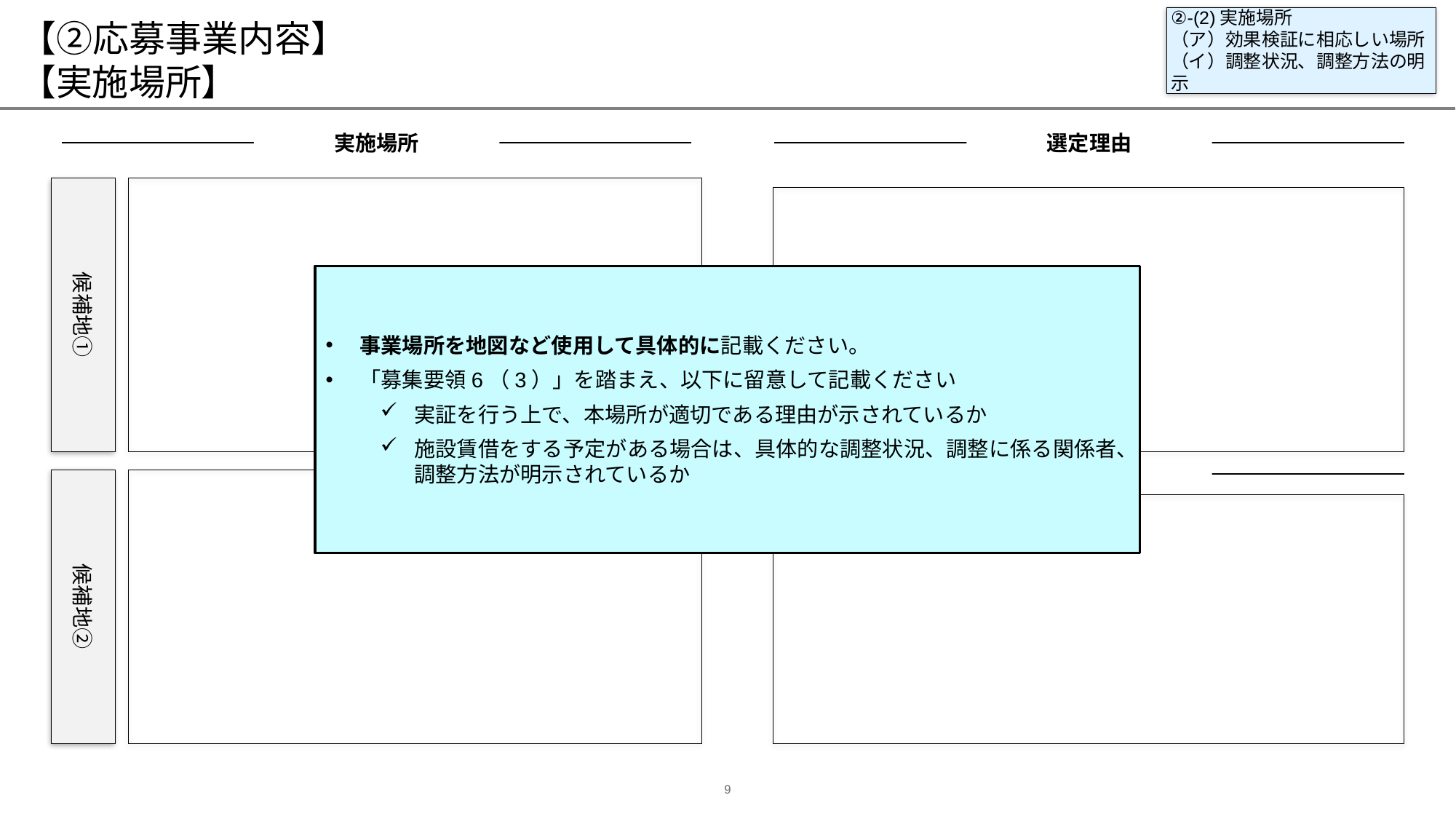

# 【②応募事業内容】 【実施場所】
②‐(2)実施場所
（ア）効果検証に相応しい場所
（イ）調整状況、調整方法の明示
実施場所
選定理由

候補地①

事業場所を地図など使用して具体的に記載ください。
「募集要領6（3）」を踏まえ、以下に留意して記載ください
実証を行う上で、本場所が適切である理由が示されているか
施設賃借をする予定がある場合は、具体的な調整状況、調整に係る関係者、調整方法が明示されているか
調整状況
候補地②